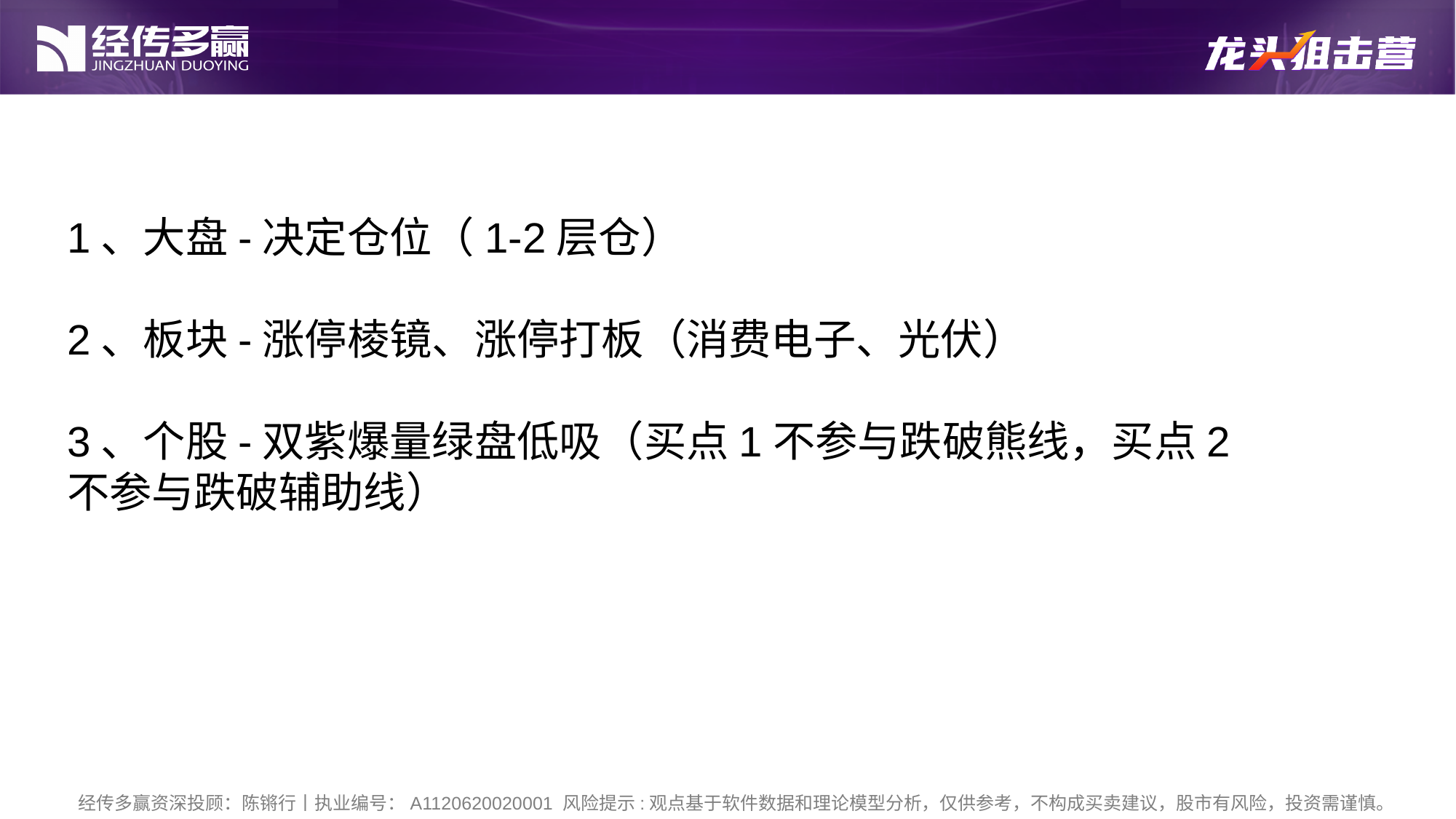

1、大盘-决定仓位（1-2层仓）

2、板块-涨停棱镜、涨停打板（消费电子、光伏）

3、个股-双紫爆量绿盘低吸（买点1不参与跌破熊线，买点2不参与跌破辅助线）